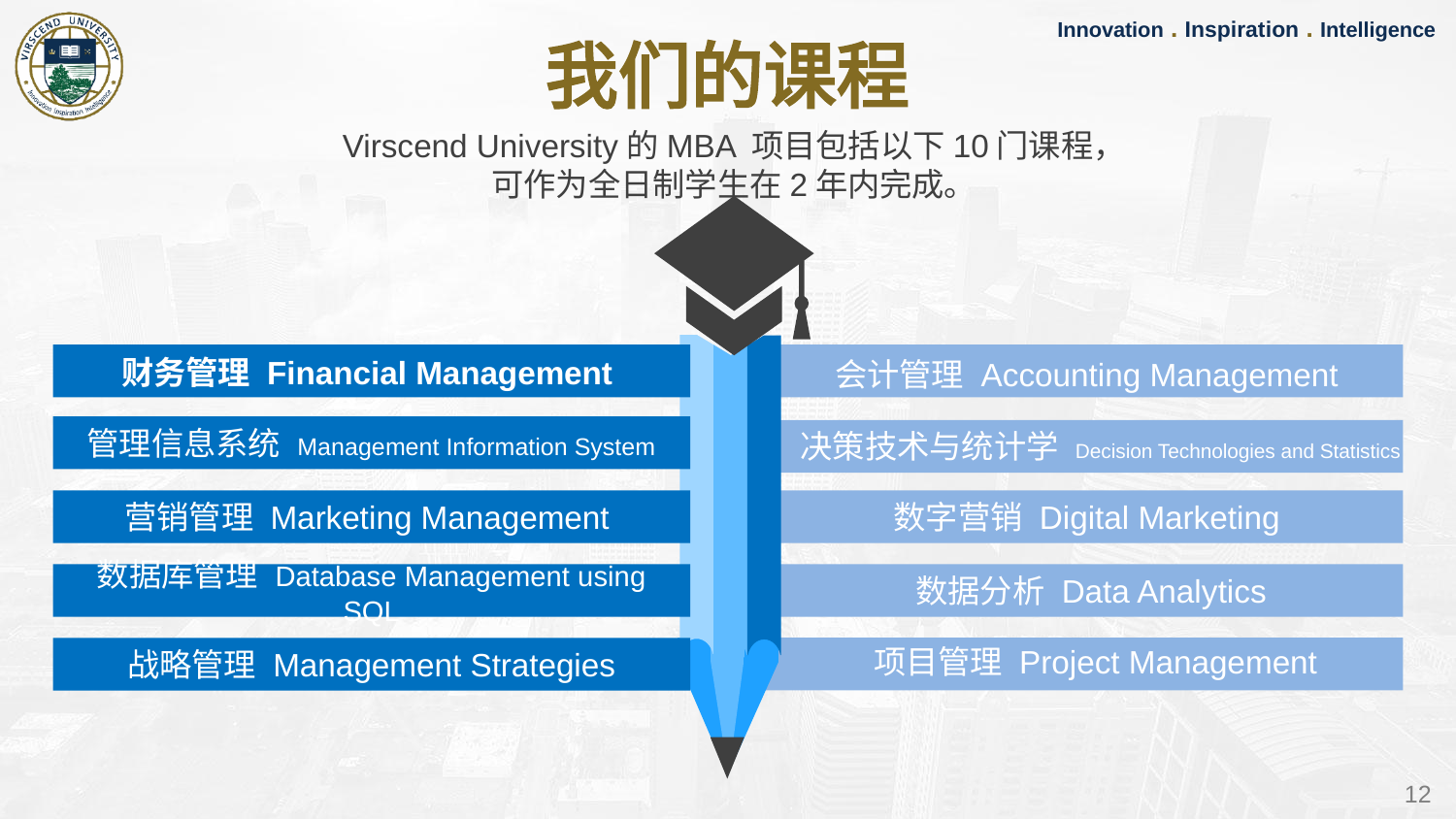

我们的课程
Virscend University的MBA 项目包括以下10门课程，
可作为全日制学生在2年内完成。

财务管理 Financial Management
会计管理 Accounting Management
管理信息系统 Management Information System
决策技术与统计学 Decision Technologies and Statistics

营销管理 Marketing Management
数字营销 Digital Marketing
Add Contents Title
数据库管理 Database Management using SQL
数据分析 Data Analytics
项目管理 Project Management

战略管理 Management Strategies
12